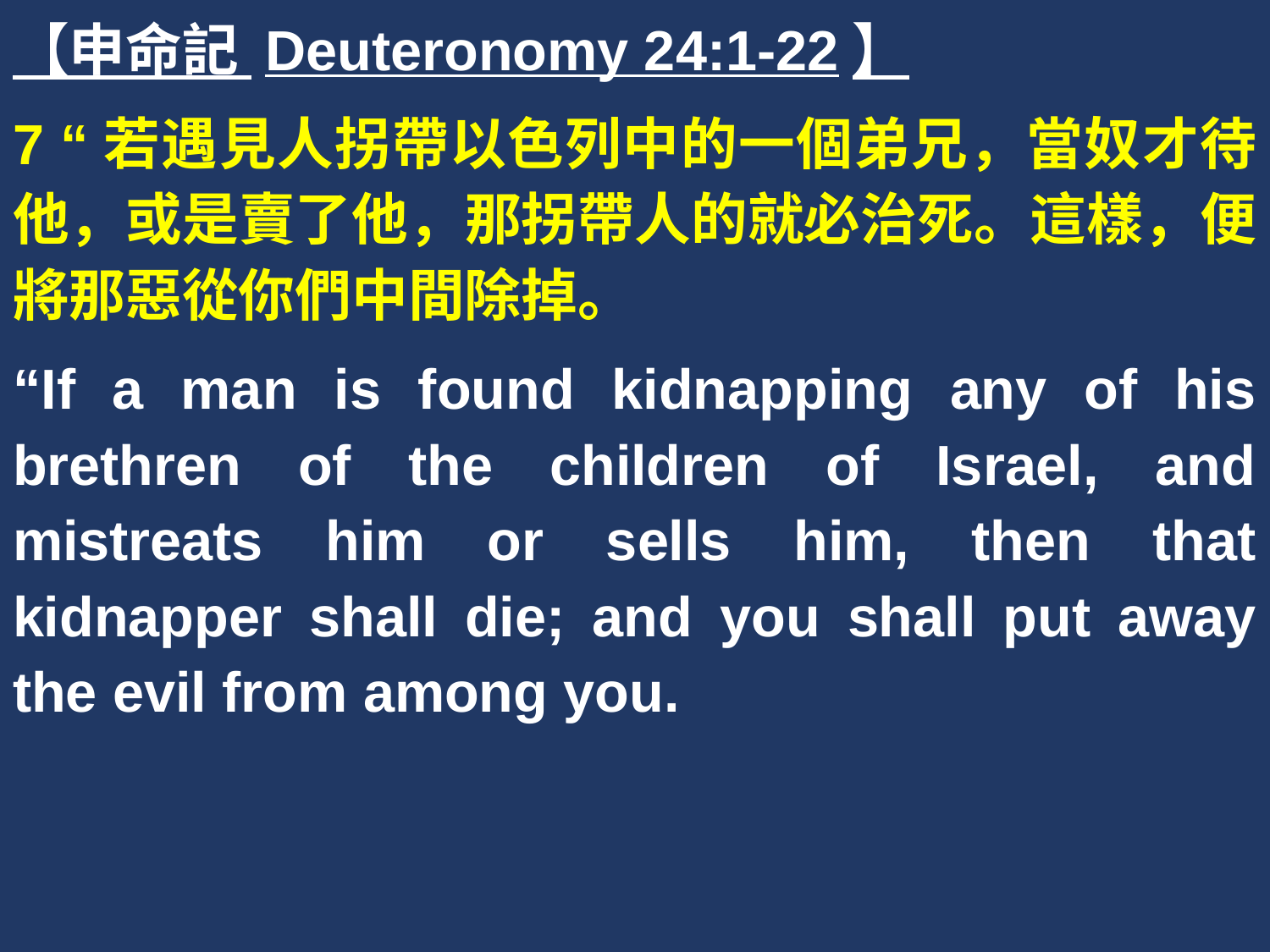

【申命記 Deuteronomy 24:1-22】
7 “若遇見人拐帶以色列中的一個弟兄，當奴才待他，或是賣了他，那拐帶人的就必治死。這樣，便將那惡從你們中間除掉。
“If a man is found kidnapping any of his brethren of the children of Israel, and mistreats him or sells him, then that kidnapper shall die; and you shall put away the evil from among you.